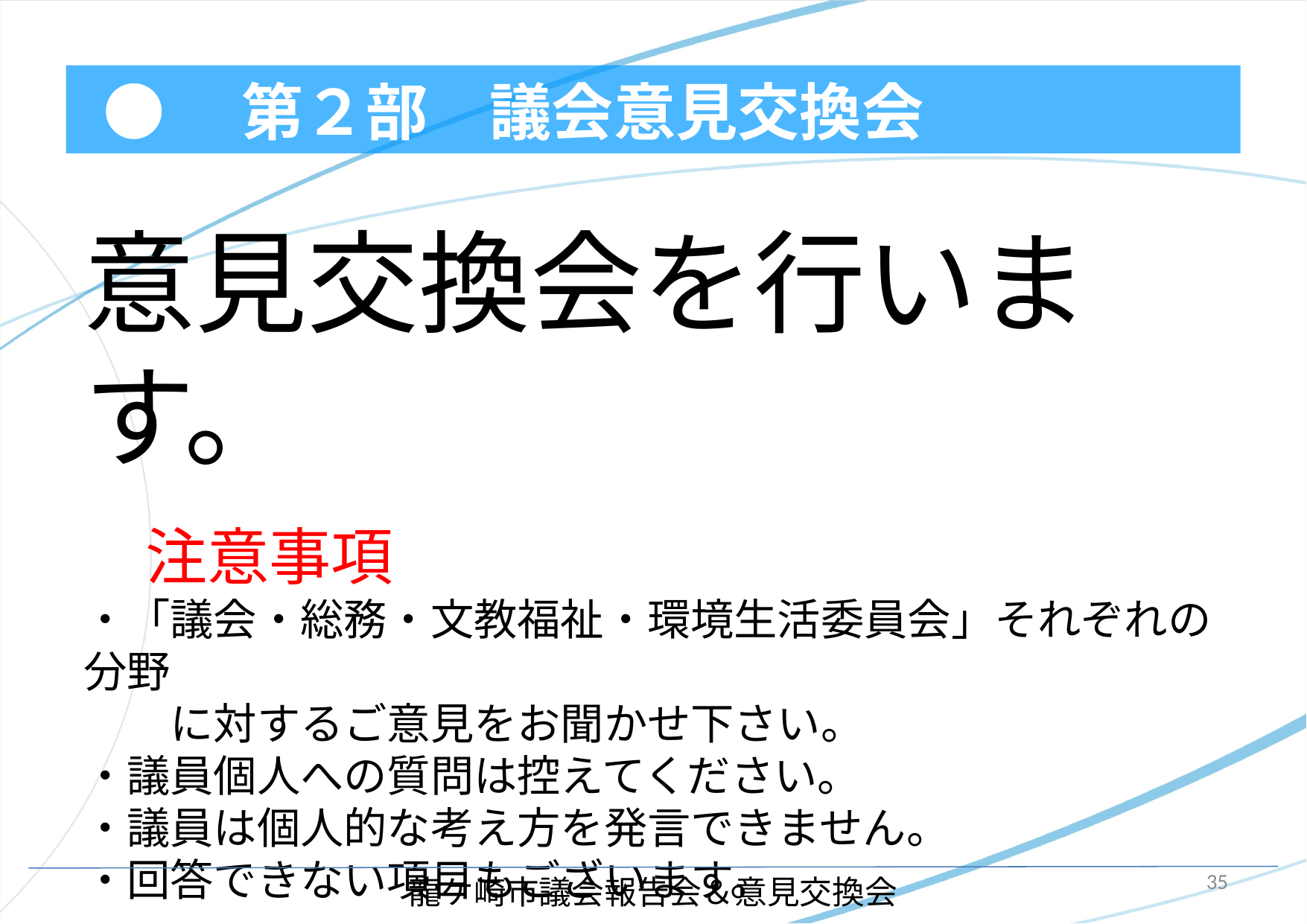

# ●　第２部　議会意見交換会
意見交換会を行います。

　注意事項
・「議会・総務・文教福祉・環境生活委員会」それぞれの分野
　　に対するご意見をお聞かせ下さい。
・議員個人への質問は控えてください。
・議員は個人的な考え方を発言できません。
・回答できない項目もございます。

終了後、本会議場へお集まり下さい。
35
龍ケ崎市議会報告会＆意見交換会